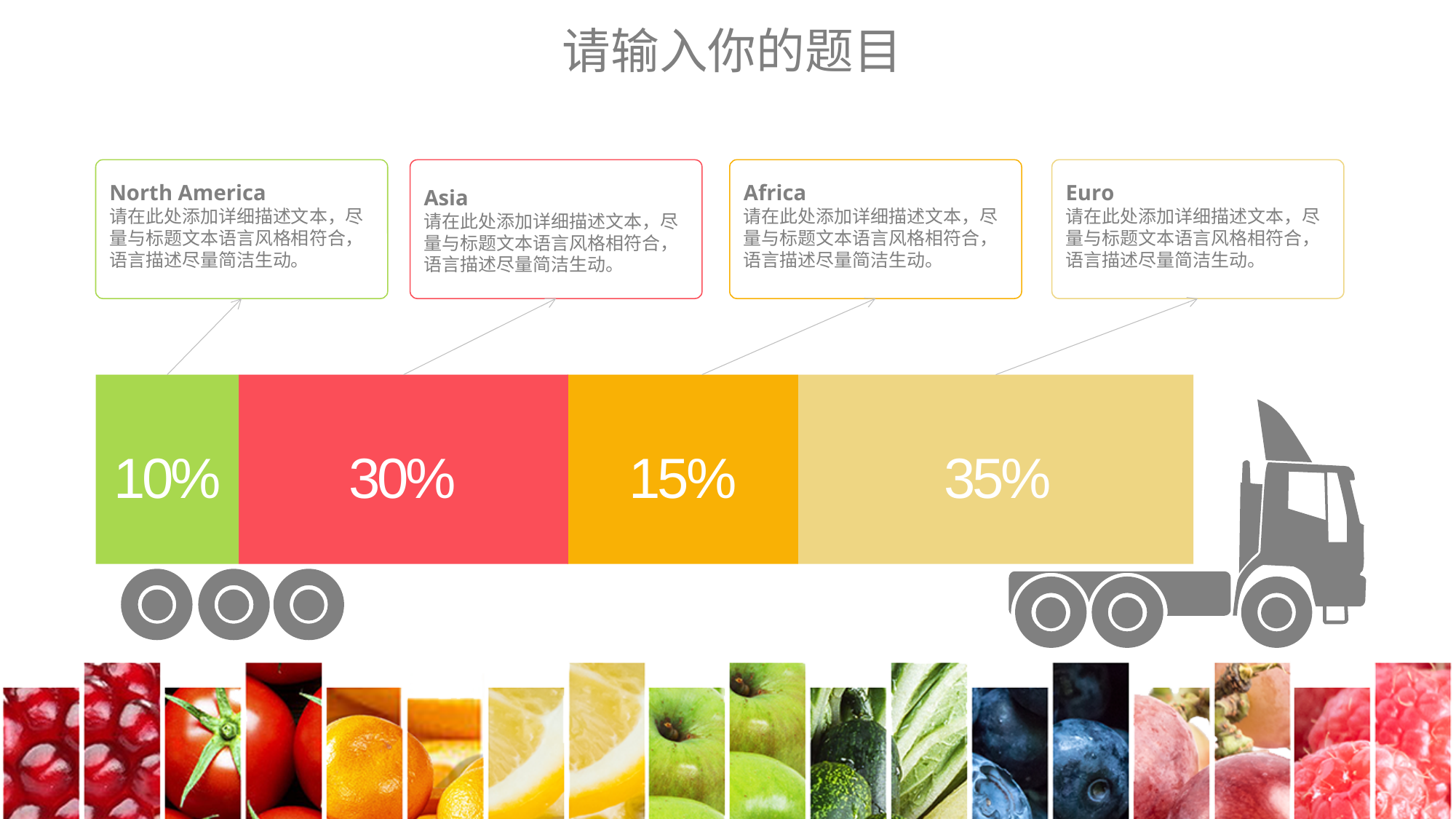

North America
请在此处添加详细描述文本，尽量与标题文本语言风格相符合，语言描述尽量简洁生动。
Africa
请在此处添加详细描述文本，尽量与标题文本语言风格相符合，语言描述尽量简洁生动。
Euro
请在此处添加详细描述文本，尽量与标题文本语言风格相符合，语言描述尽量简洁生动。
Asia
请在此处添加详细描述文本，尽量与标题文本语言风格相符合，语言描述尽量简洁生动。

10%
30%
15%
35%